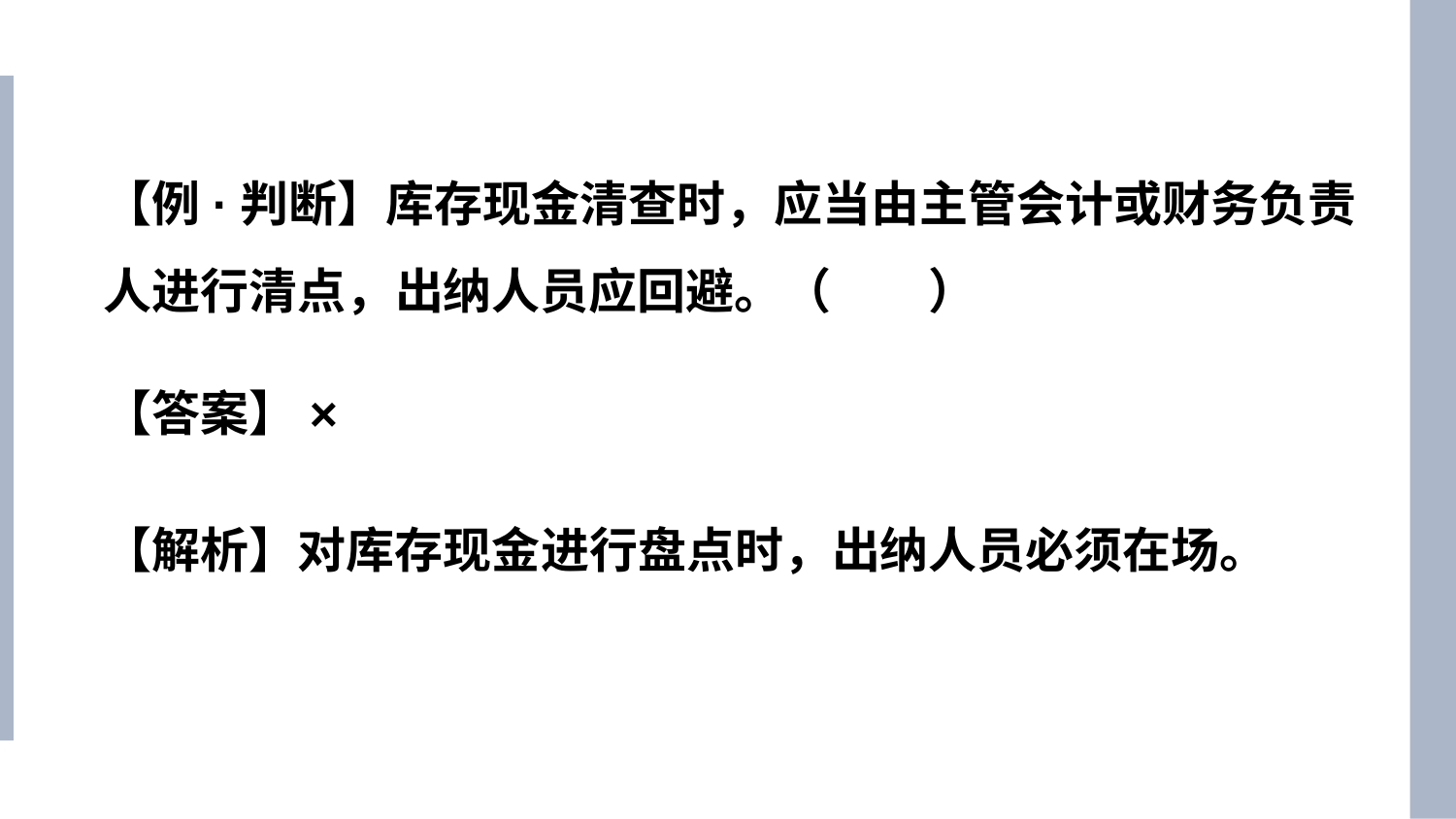

【例·判断】库存现金清查时，应当由主管会计或财务负责人进行清点，出纳人员应回避。（　　）
【答案】×
【解析】对库存现金进行盘点时，出纳人员必须在场。